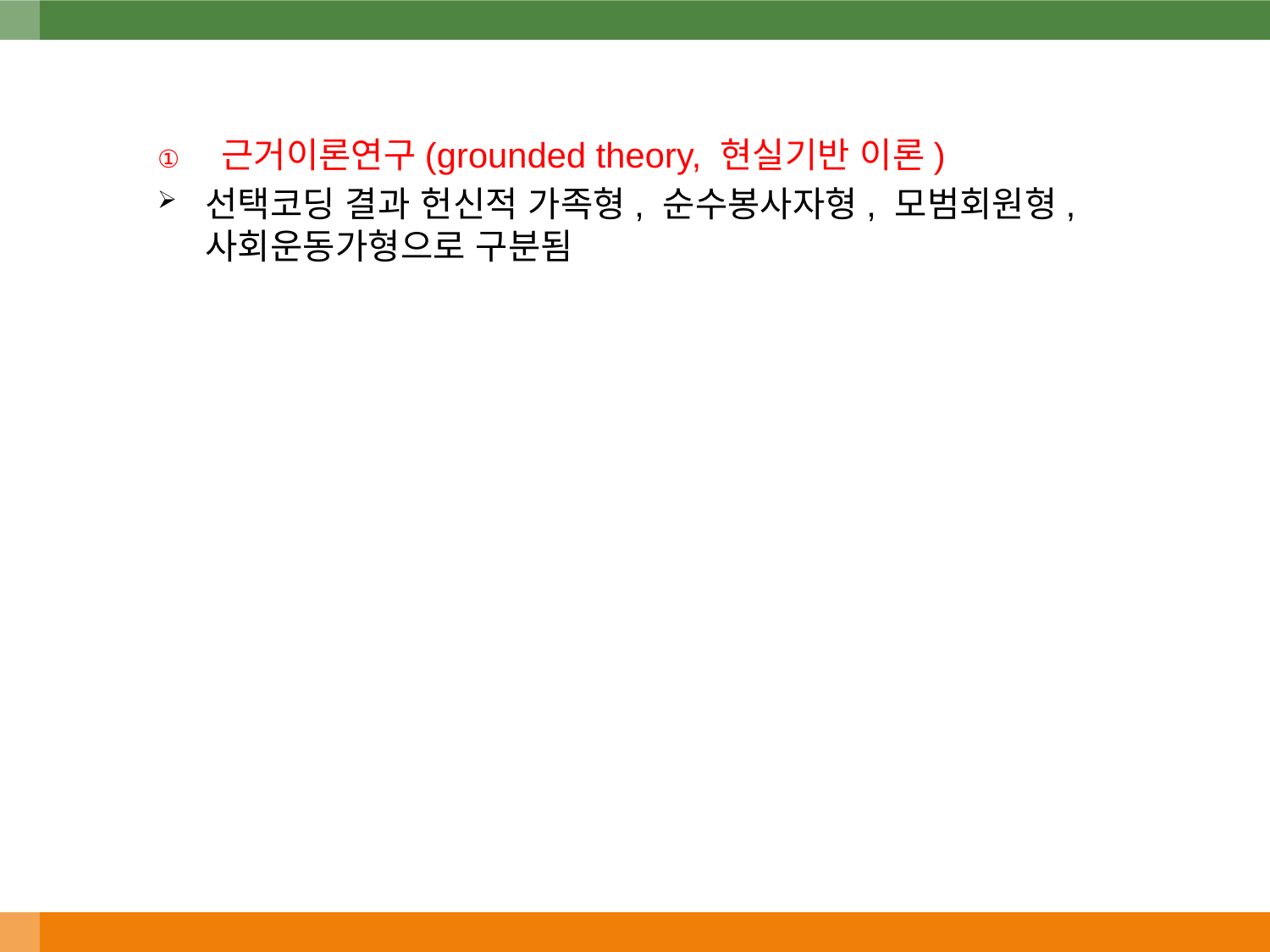

근거이론연구(grounded theory, 현실기반 이론)
선택코딩 결과 헌신적 가족형, 순수봉사자형, 모범회원형, 사회운동가형으로 구분됨